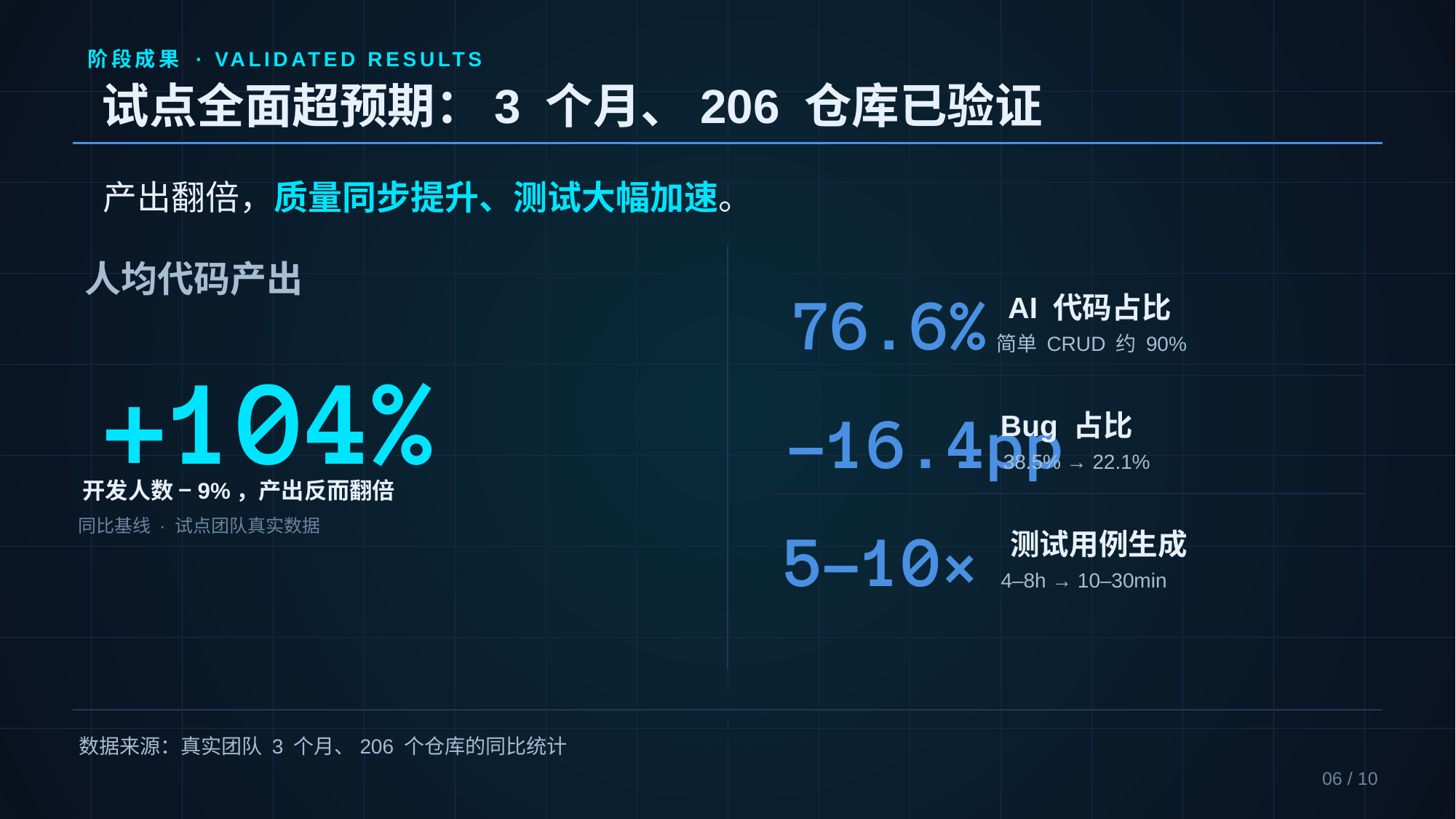

阶段成果 · VALIDATED RESULTS
试点全面超预期：3 个月、206 仓库已验证

产出翻倍，质量同步提升、测试大幅加速。

人均代码产出
+104%
开发人数 −9%，产出反而翻倍
同比基线 · 试点团队真实数据
76.6%
AI 代码占比
简单 CRUD 约 90%

−16.4pp
Bug 占比
38.5% → 22.1%

5–10×
测试用例生成
4–8h → 10–30min

数据来源：真实团队 3 个月、206 个仓库的同比统计
06 / 10